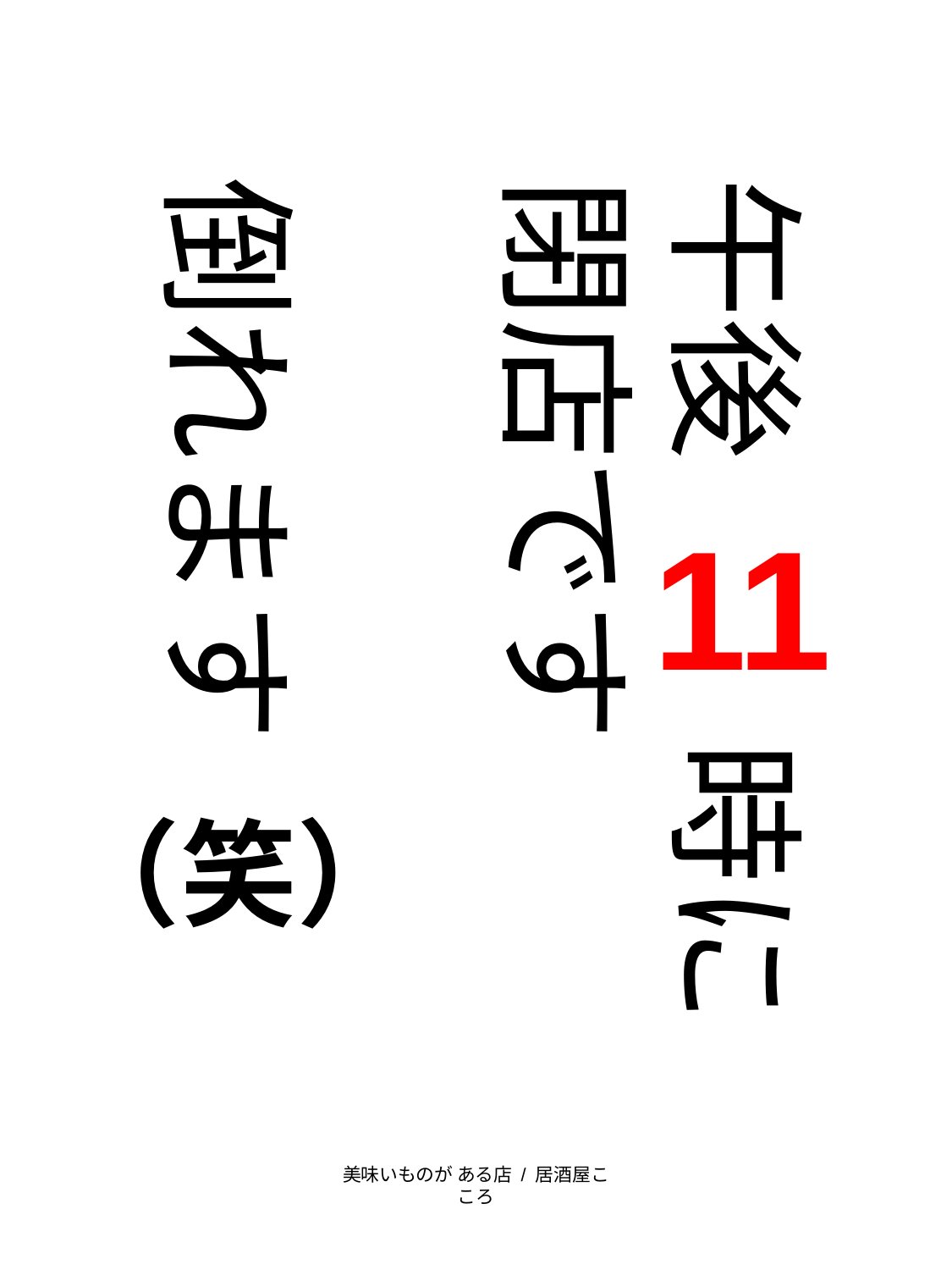

午後　　時に
閉店です

倒れます
11
（笑）
美味いものが ある店 / 居酒屋こころ